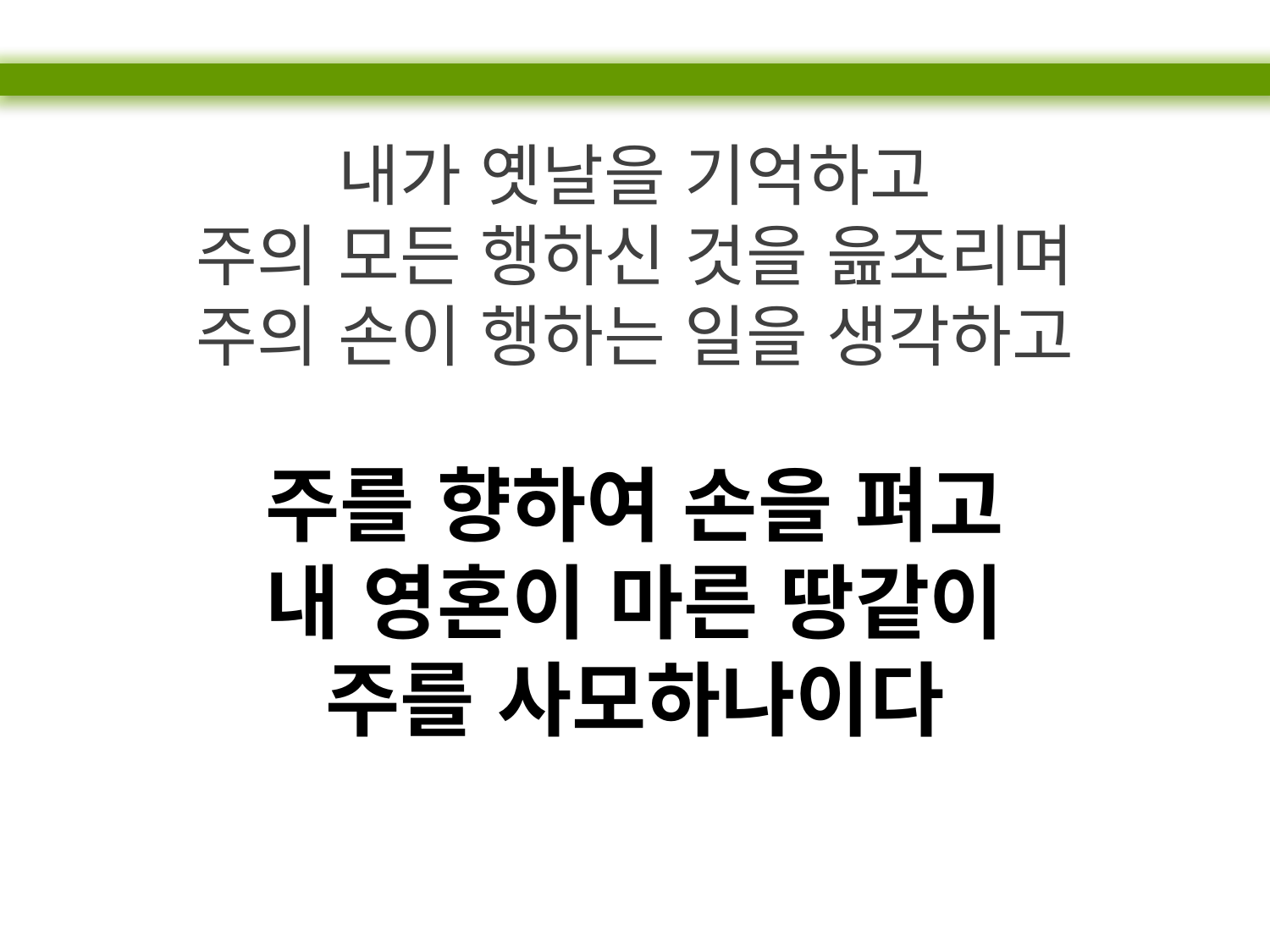

내가 옛날을 기억하고
주의 모든 행하신 것을 읊조리며
주의 손이 행하는 일을 생각하고
주를 향하여 손을 펴고
내 영혼이 마른 땅같이
주를 사모하나이다